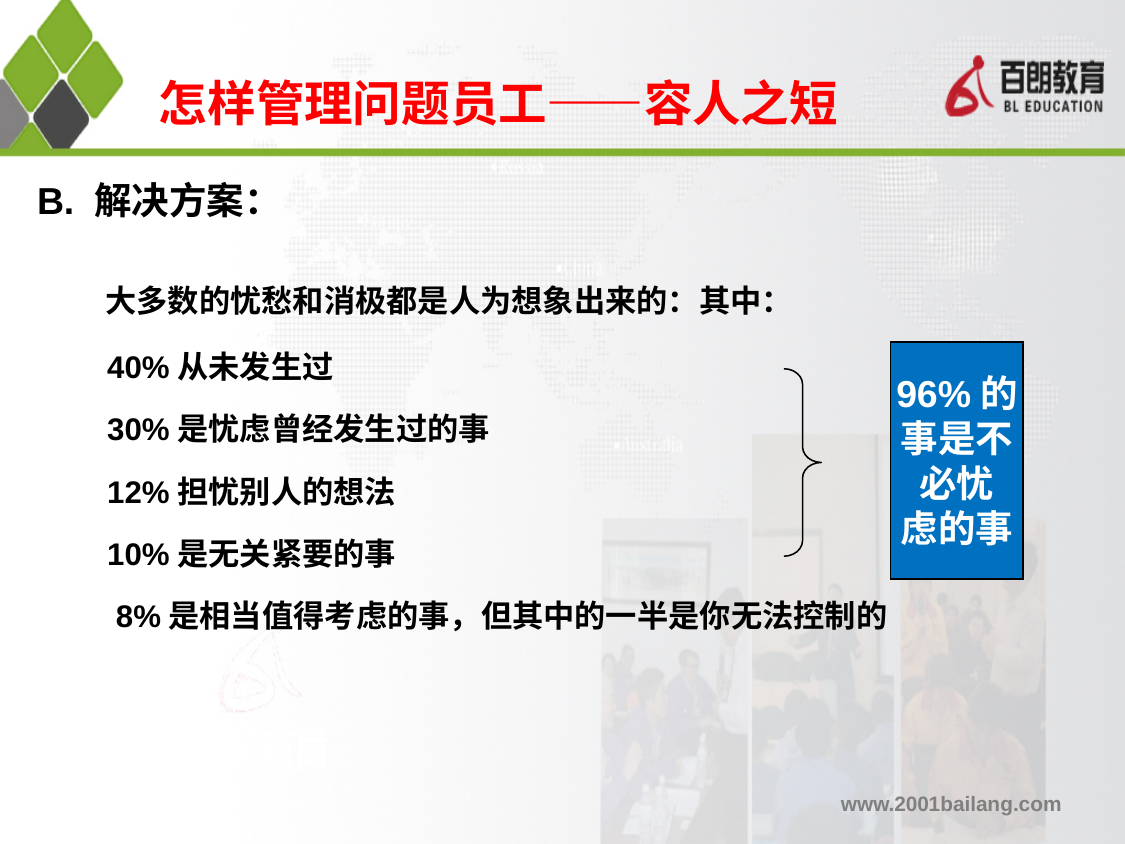

# 怎样管理问题员工——容人之短
B. 解决方案：
     大多数的忧愁和消极都是人为想象出来的：其中：
        40%从未发生过
        30%是忧虑曾经发生过的事
        12%担忧别人的想法
        10%是无关紧要的事
         8%是相当值得考虑的事，但其中的一半是你无法控制的
96%的
事是不
必忧
虑的事